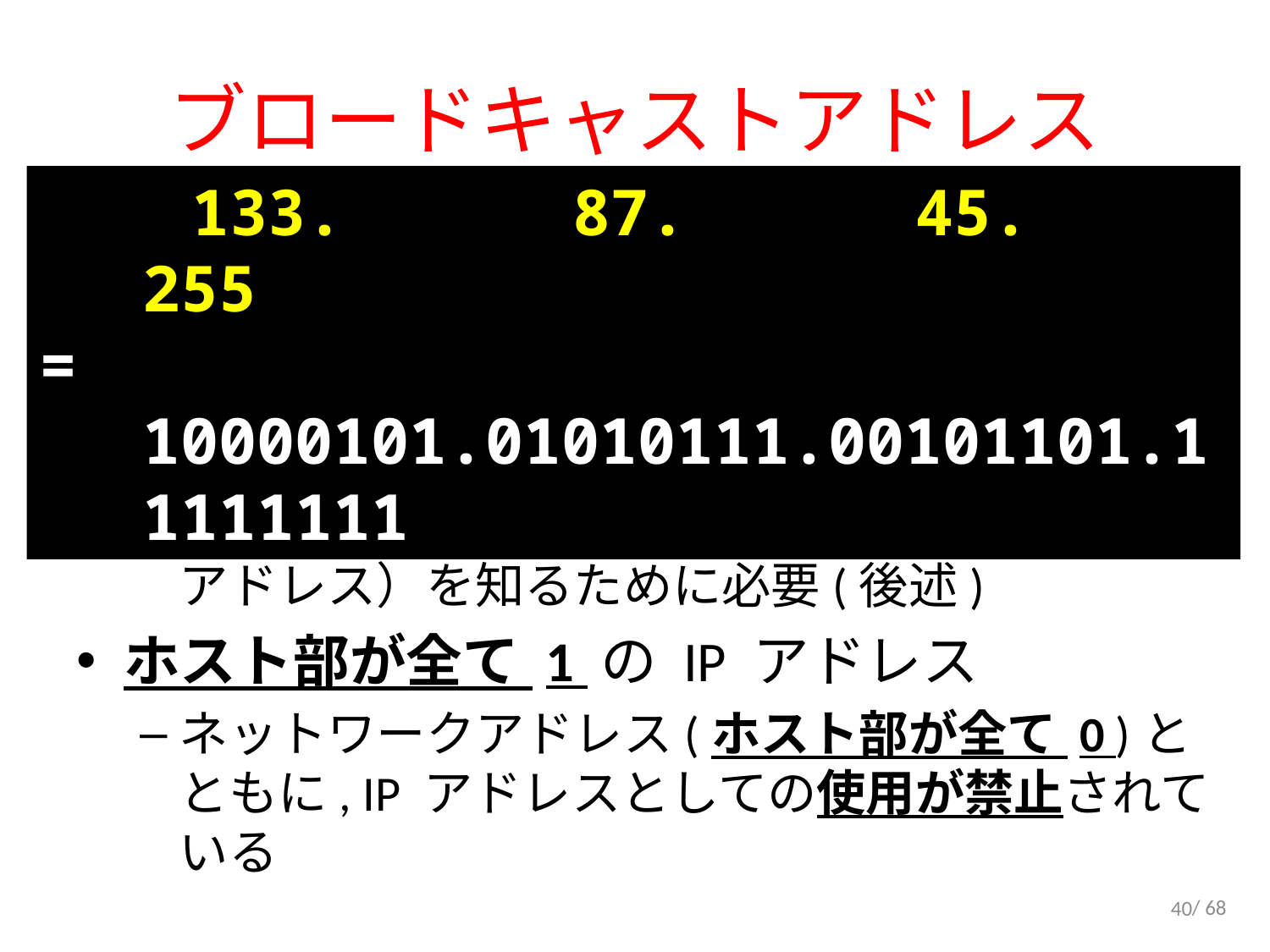

# ブロードキャストアドレス
    133.      87.      45.      255
= 10000101.01010111.00101101.11111111

ネットワーク全体へ同時にデータを送信するためのアドレス
データを送信する際に送信先の計算機（MACアドレス）を知るために必要(後述)
ホスト部が全て 1 の IP アドレス
ネットワークアドレス(ホスト部が全て 0 )とともに, IP アドレスとしての使用が禁止されている
40